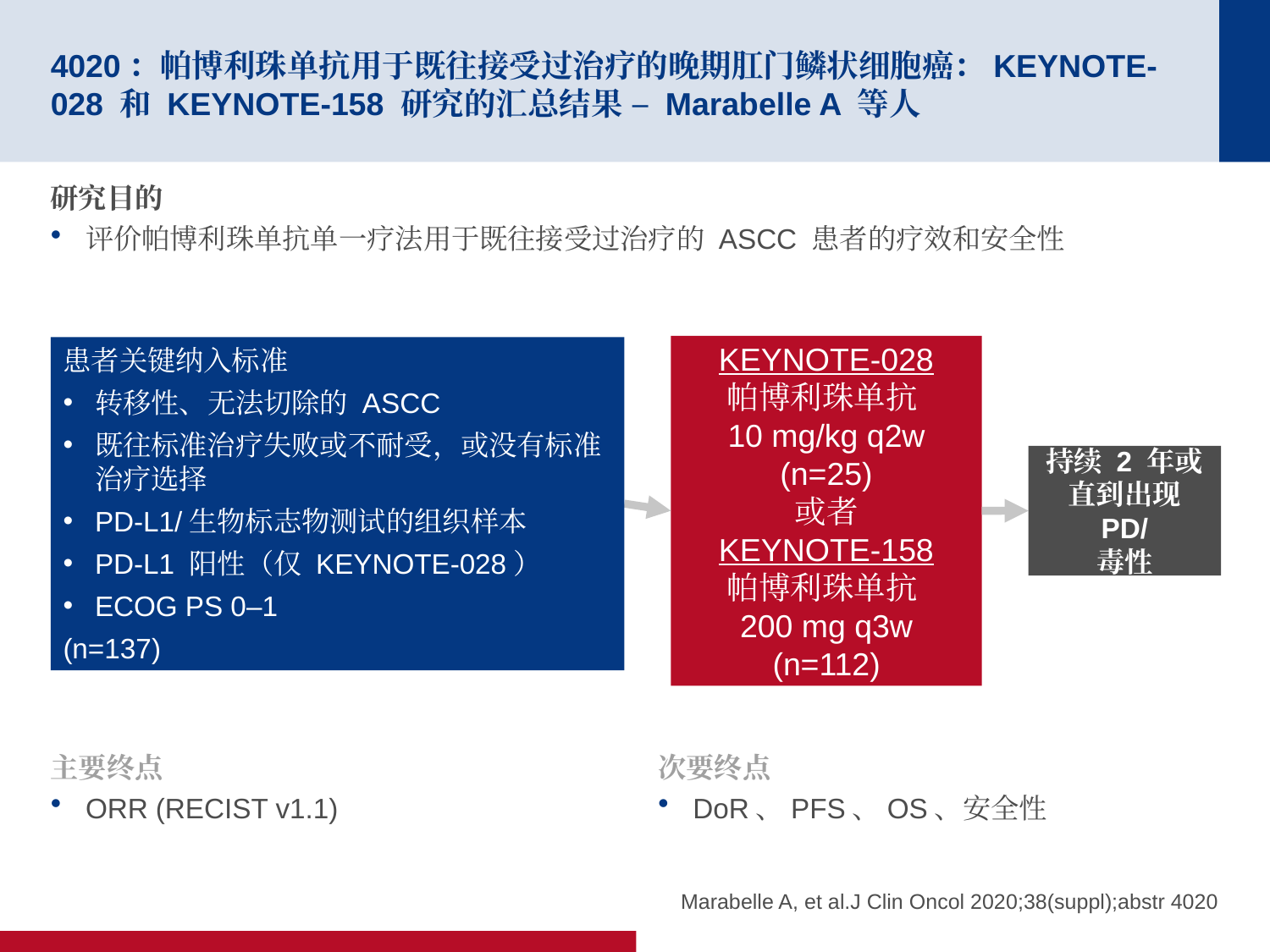

# 4020：帕博利珠单抗用于既往接受过治疗的晚期肛门鳞状细胞癌：KEYNOTE-028 和 KEYNOTE-158 研究的汇总结果 – Marabelle A 等人
研究目的
评价帕博利珠单抗单一疗法用于既往接受过治疗的 ASCC 患者的疗效和安全性
KEYNOTE-028
帕博利珠单抗
10 mg/kg q2w (n=25)
或者
KEYNOTE-158
帕博利珠单抗
200 mg q3w (n=112)
患者关键纳入标准
转移性、无法切除的 ASCC
既往标准治疗失败或不耐受，或没有标准治疗选择
PD-L1/生物标志物测试的组织样本
PD-L1 阳性（仅 KEYNOTE-028）
ECOG PS 0–1
(n=137)
持续 2 年或直到出现 PD/
毒性
主要终点
ORR (RECIST v1.1)

次要终点
DoR、PFS、OS、安全性
Marabelle A, et al.J Clin Oncol 2020;38(suppl);abstr 4020